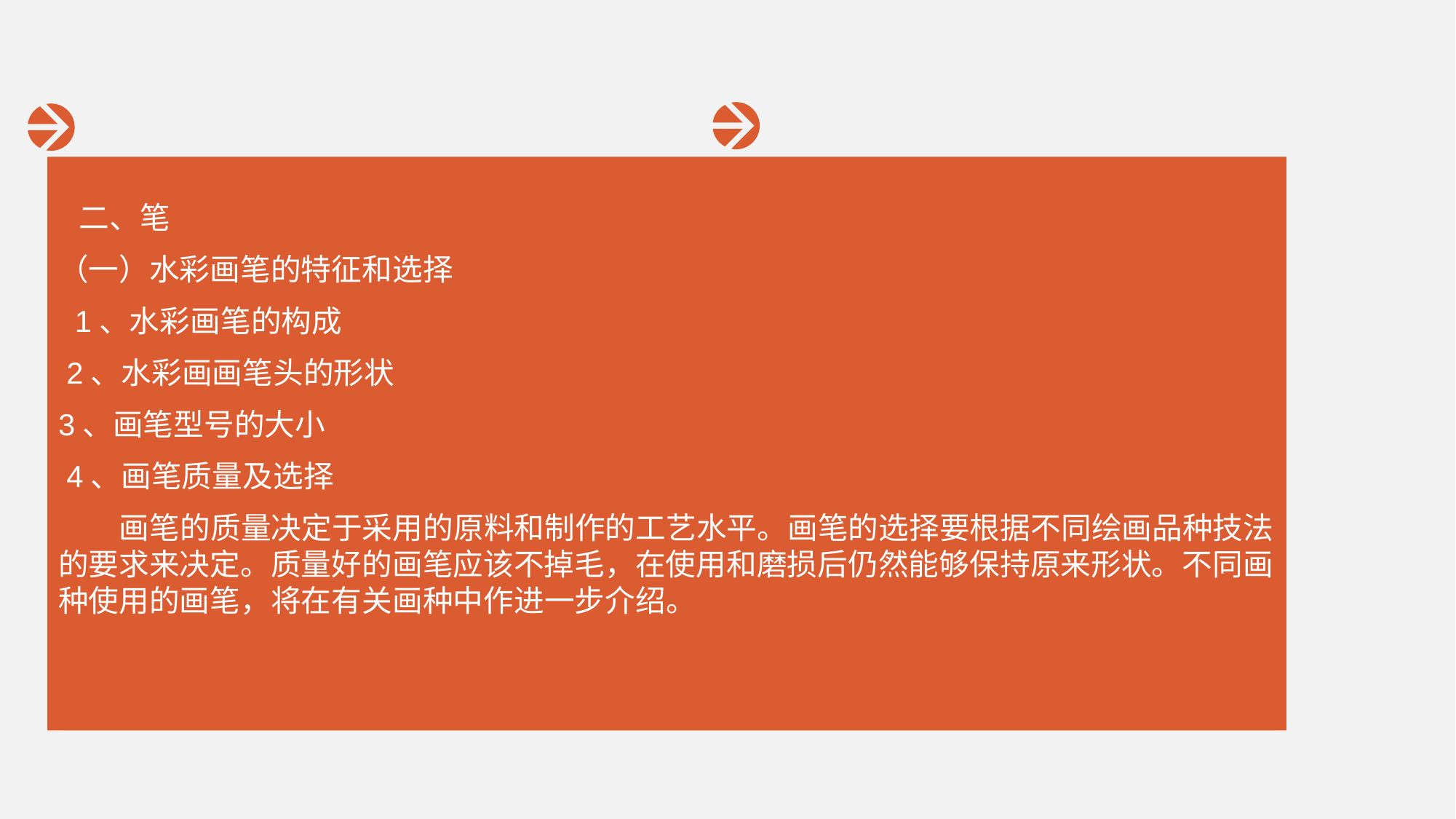

二、笔
（一）水彩画笔的特征和选择
  1、水彩画笔的构成
 2、水彩画画笔头的形状
3、画笔型号的大小
 4、画笔质量及选择
        画笔的质量决定于采用的原料和制作的工艺水平。画笔的选择要根据不同绘画品种技法的要求来决定。质量好的画笔应该不掉毛，在使用和磨损后仍然能够保持原来形状。不同画种使用的画笔，将在有关画种中作进一步介绍。